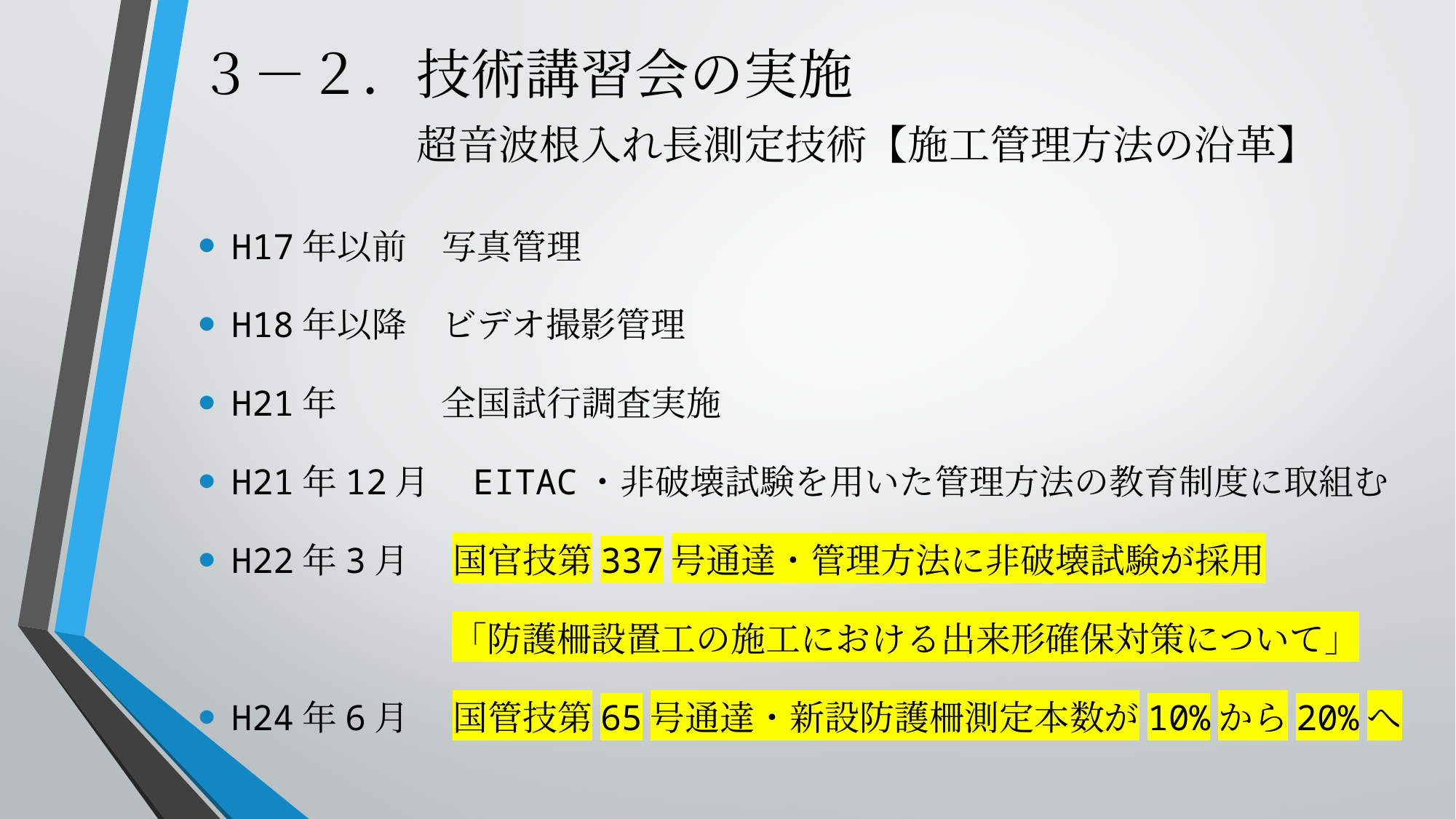

# ３－２．技術講習会の実施 　　　　超音波根入れ長測定技術【施工管理方法の沿革】
H17年以前　写真管理
H18年以降　ビデオ撮影管理
H21年　　　全国試行調査実施
H21年12月　EITAC・非破壊試験を用いた管理方法の教育制度に取組む
H22年3月　 国官技第337号通達・管理方法に非破壊試験が採用
　　　　　　 　「防護柵設置工の施工における出来形確保対策について」
H24年6月 　国管技第65号通達・新設防護柵測定本数が10%から20%へ